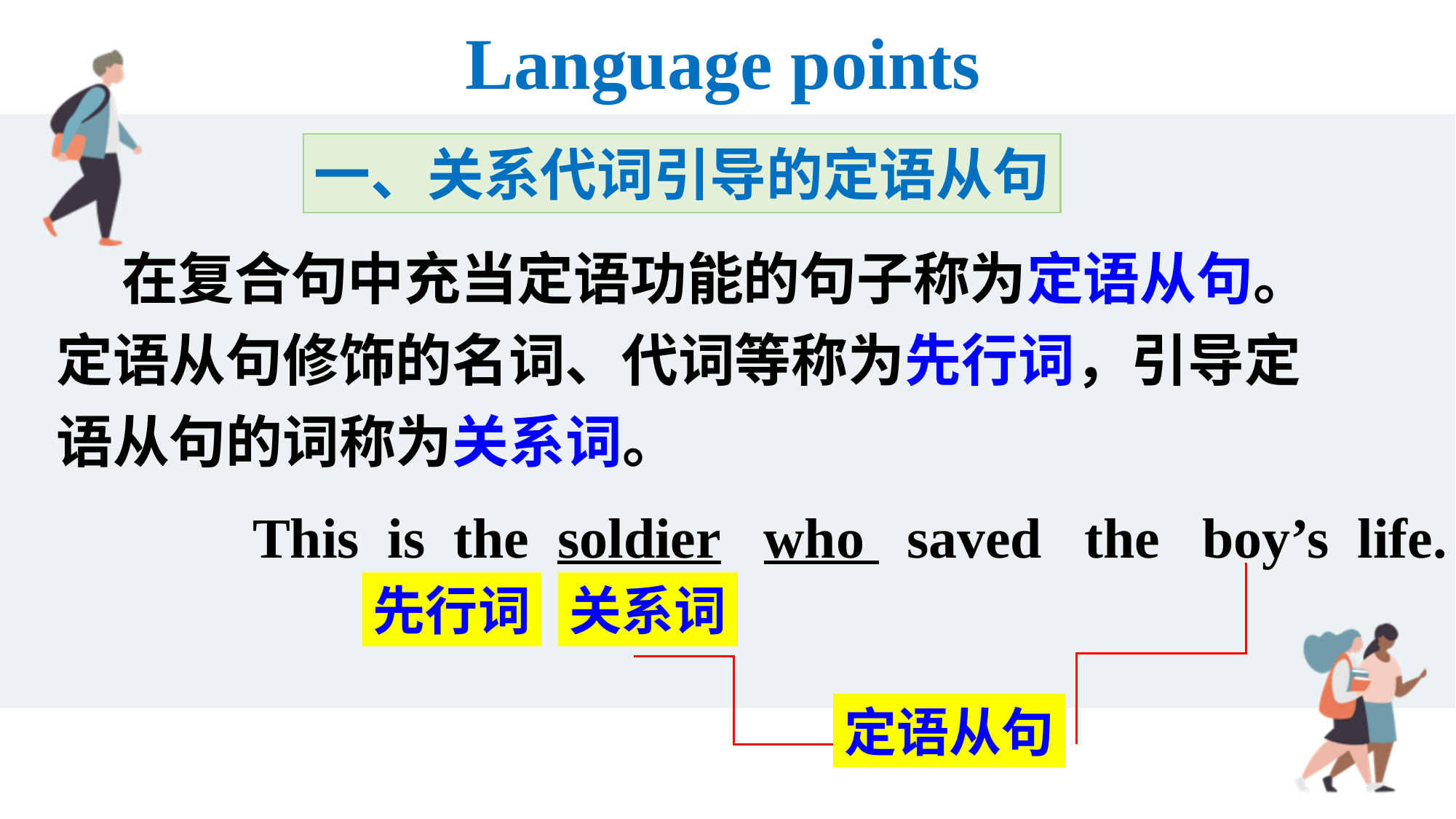

Language points
一、关系代词引导的定语从句
    在复合句中充当定语功能的句子称为定语从句。定语从句修饰的名词、代词等称为先行词，引导定语从句的词称为关系词。
This  is  the  soldier   who   saved   the   boy’s  life.
先行词
关系词
定语从句